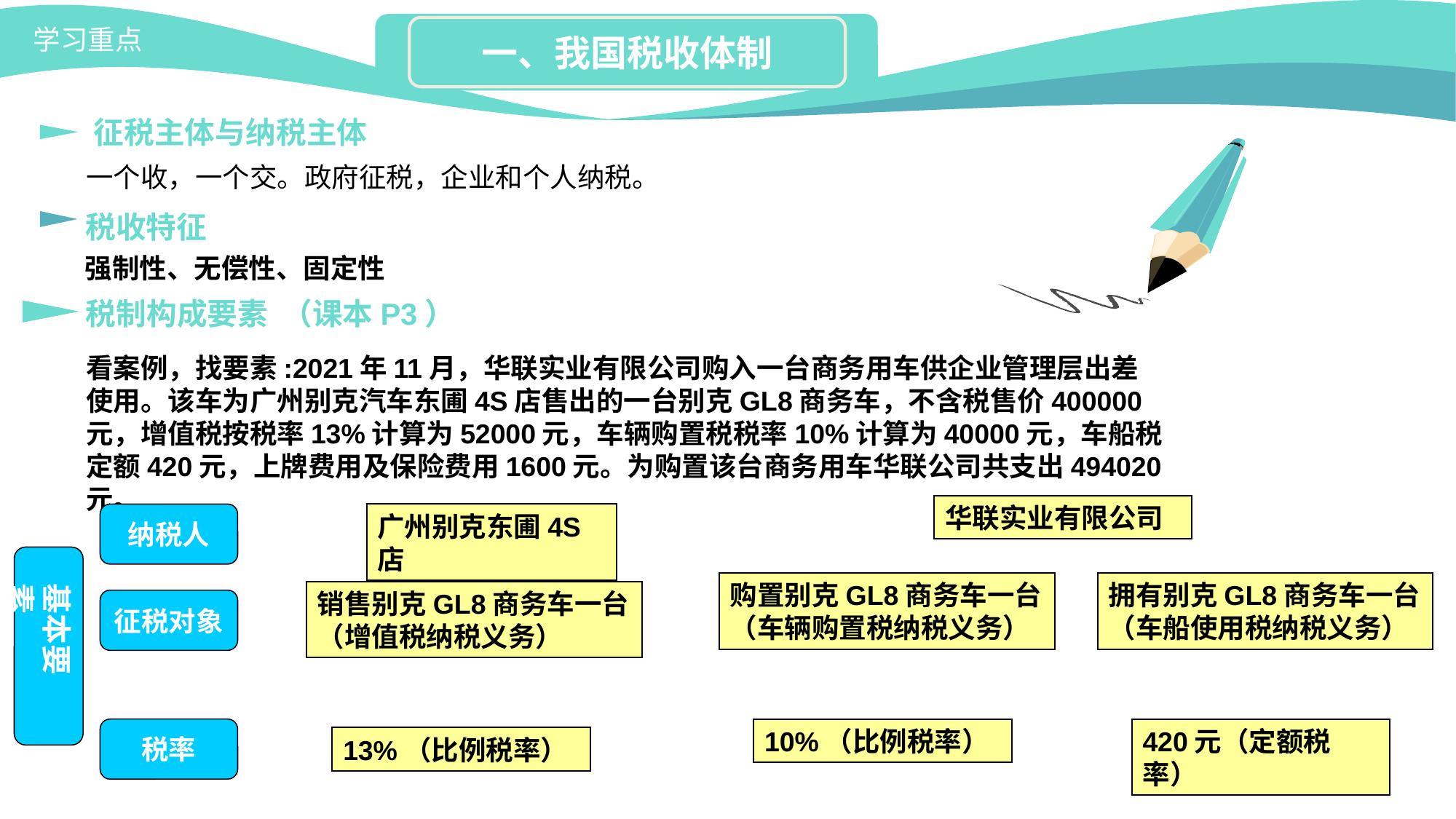

一、我国税收体制
学习重点
征税主体与纳税主体

一个收，一个交。政府征税，企业和个人纳税。

税收特征

强制性、无偿性、固定性

税制构成要素  （课本P3）
看案例，找要素:2021年11月，华联实业有限公司购入一台商务用车供企业管理层出差使用。该车为广州别克汽车东圃4S店售出的一台别克GL8商务车，不含税售价400000元，增值税按税率13%计算为52000元，车辆购置税税率10%计算为40000元，车船税定额420元，上牌费用及保险费用1600元。为购置该台商务用车华联公司共支出494020元。
华联实业有限公司
纳税人
广州别克东圃4S店

基本要素
购置别克GL8商务车一台（车辆购置税纳税义务）
拥有别克GL8商务车一台（车船使用税纳税义务）
销售别克GL8商务车一台（增值税纳税义务）
征税对象

税率
10%（比例税率）
420元（定额税率）
13%（比例税率）